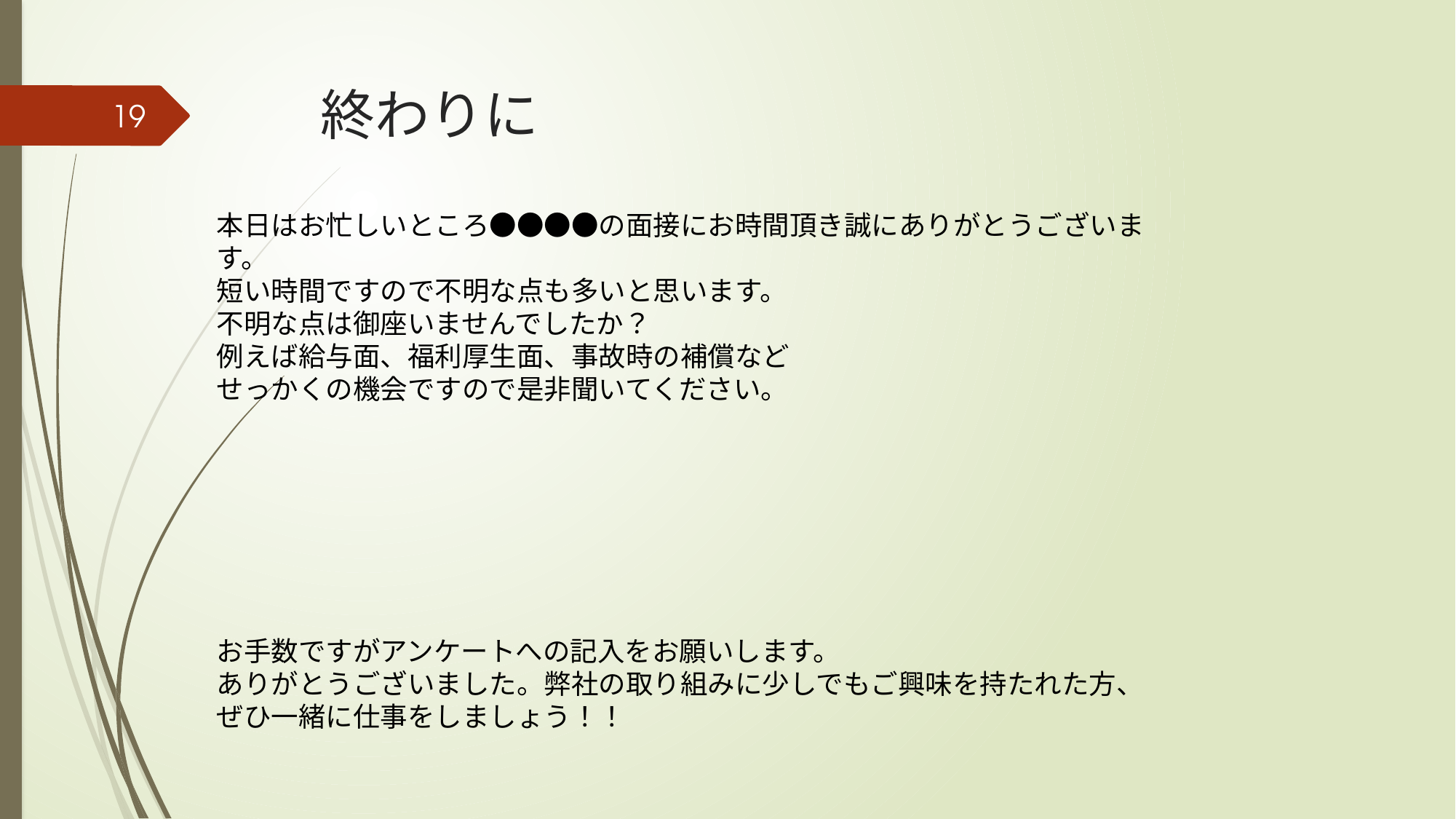

# 終わりに
19
本日はお忙しいところ●●●●の面接にお時間頂き誠にありがとうございます。
短い時間ですので不明な点も多いと思います。
不明な点は御座いませんでしたか？
例えば給与面、福利厚生面、事故時の補償など
せっかくの機会ですので是非聞いてください。

お手数ですがアンケートへの記入をお願いします。
ありがとうございました。弊社の取り組みに少しでもご興味を持たれた方、ぜひ一緒に仕事をしましょう！！